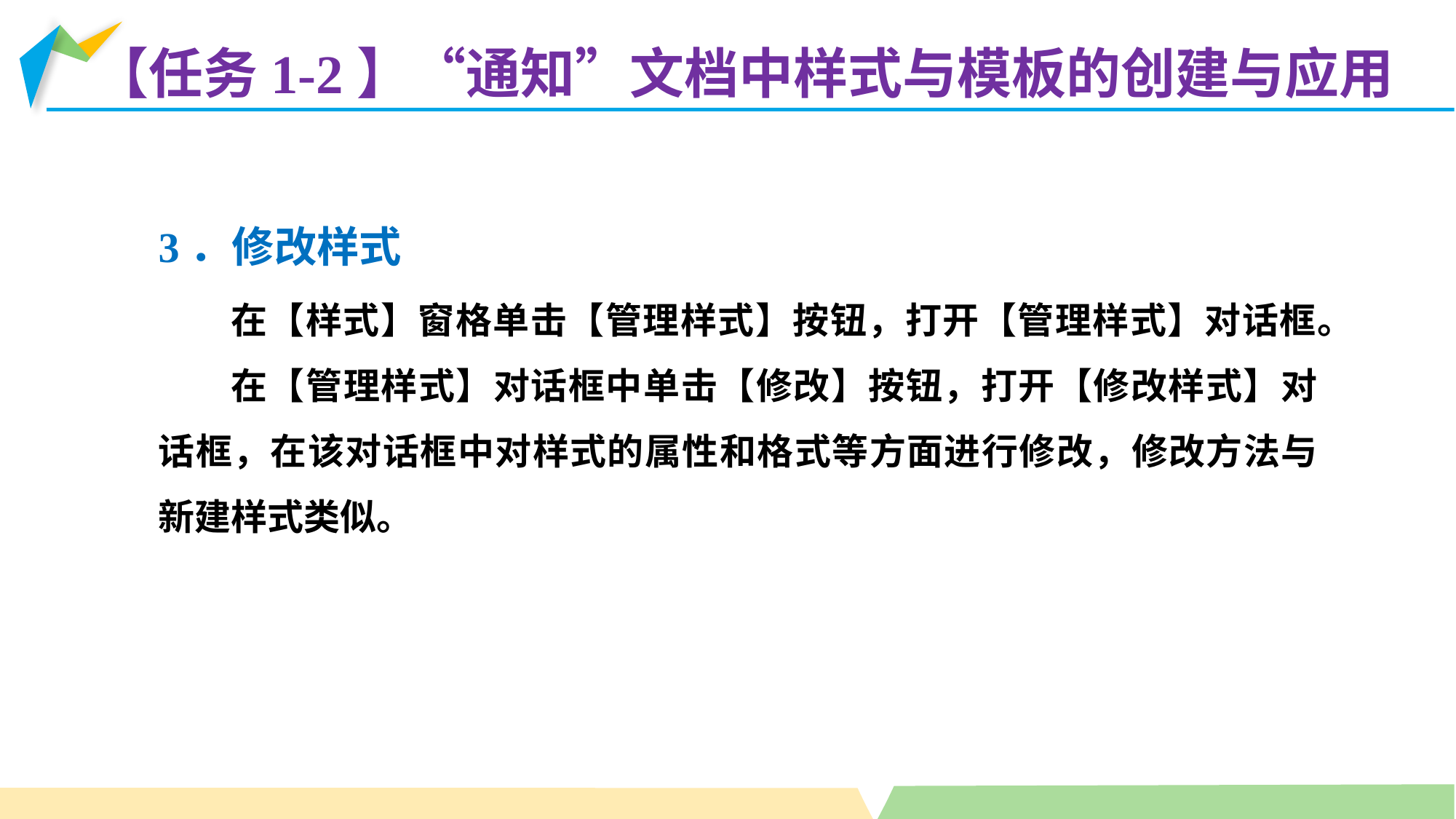

【任务1-2】“通知”文档中样式与模板的创建与应用
3．修改样式
在【样式】窗格单击【管理样式】按钮，打开【管理样式】对话框。
在【管理样式】对话框中单击【修改】按钮，打开【修改样式】对话框，在该对话框中对样式的属性和格式等方面进行修改，修改方法与新建样式类似。